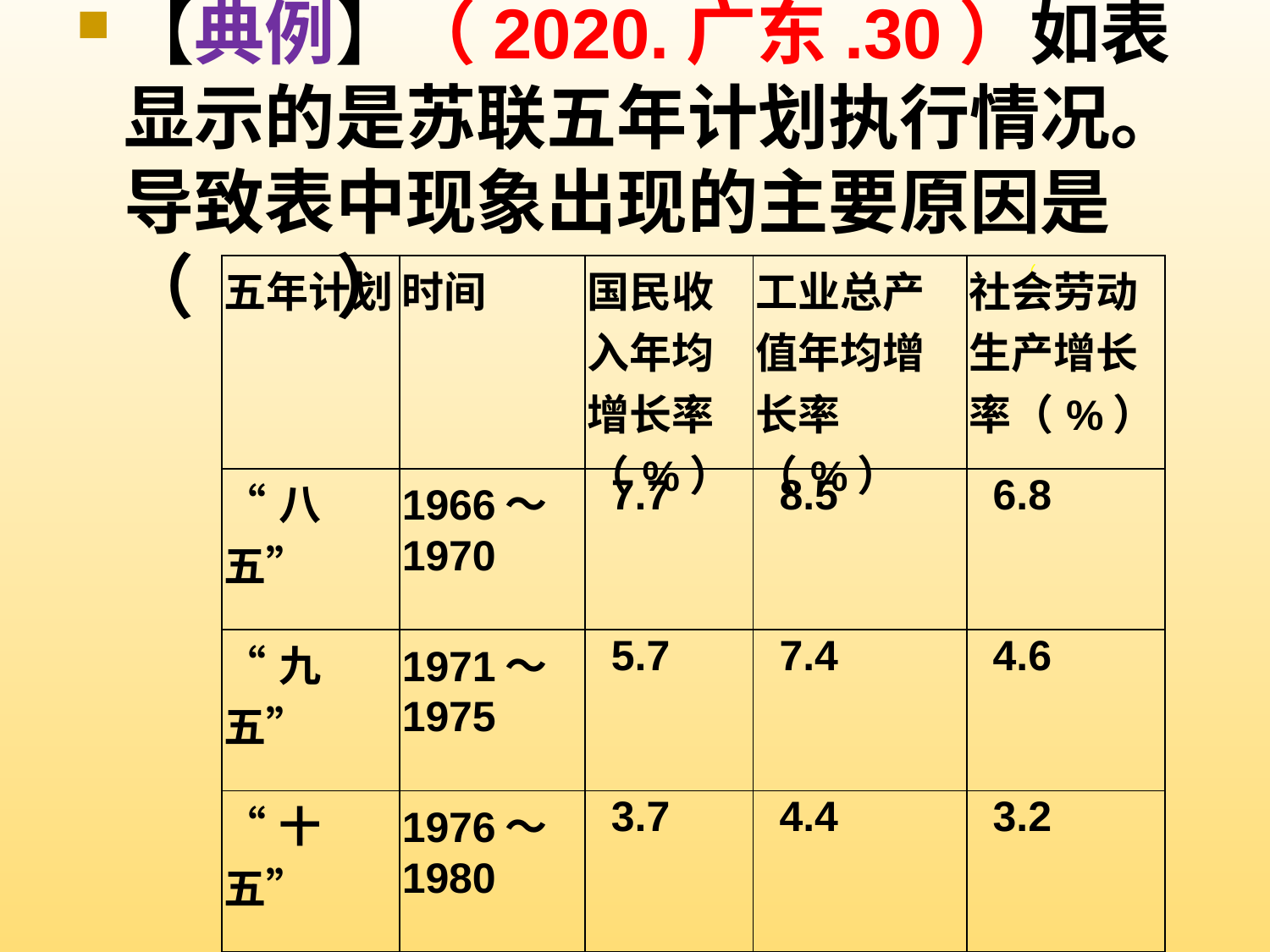

【典例】（2020.广东.30）如表显示的是苏联五年计划执行情况。导致表中现象出现的主要原因是（　　）
#
| 五年计划 | 时间 | 国民收入年均增长率（%） | 工业总产值年均增长率（%） | 社会劳动生产增长率（%） |
| --- | --- | --- | --- | --- |
| “八五” | 1966～1970 | 7.7 | 8.5 | 6.8 |
| “九五” | 1971～1975 | 5.7 | 7.4 | 4.6 |
| “十五” | 1976～1980 | 3.7 | 4.4 | 3.2 |
　）